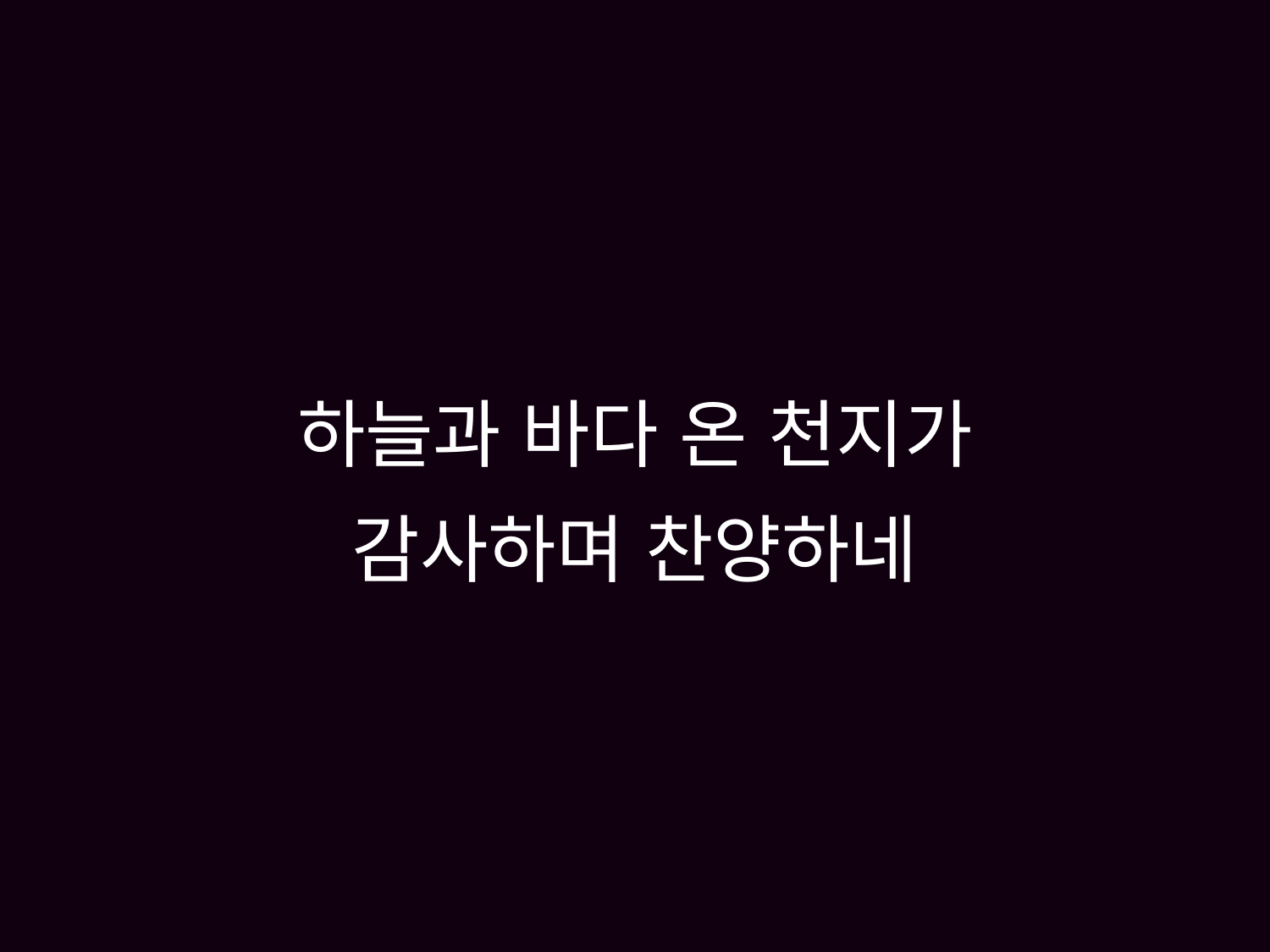

# 하늘과 바다 온 천지가 감사하며 찬양하네